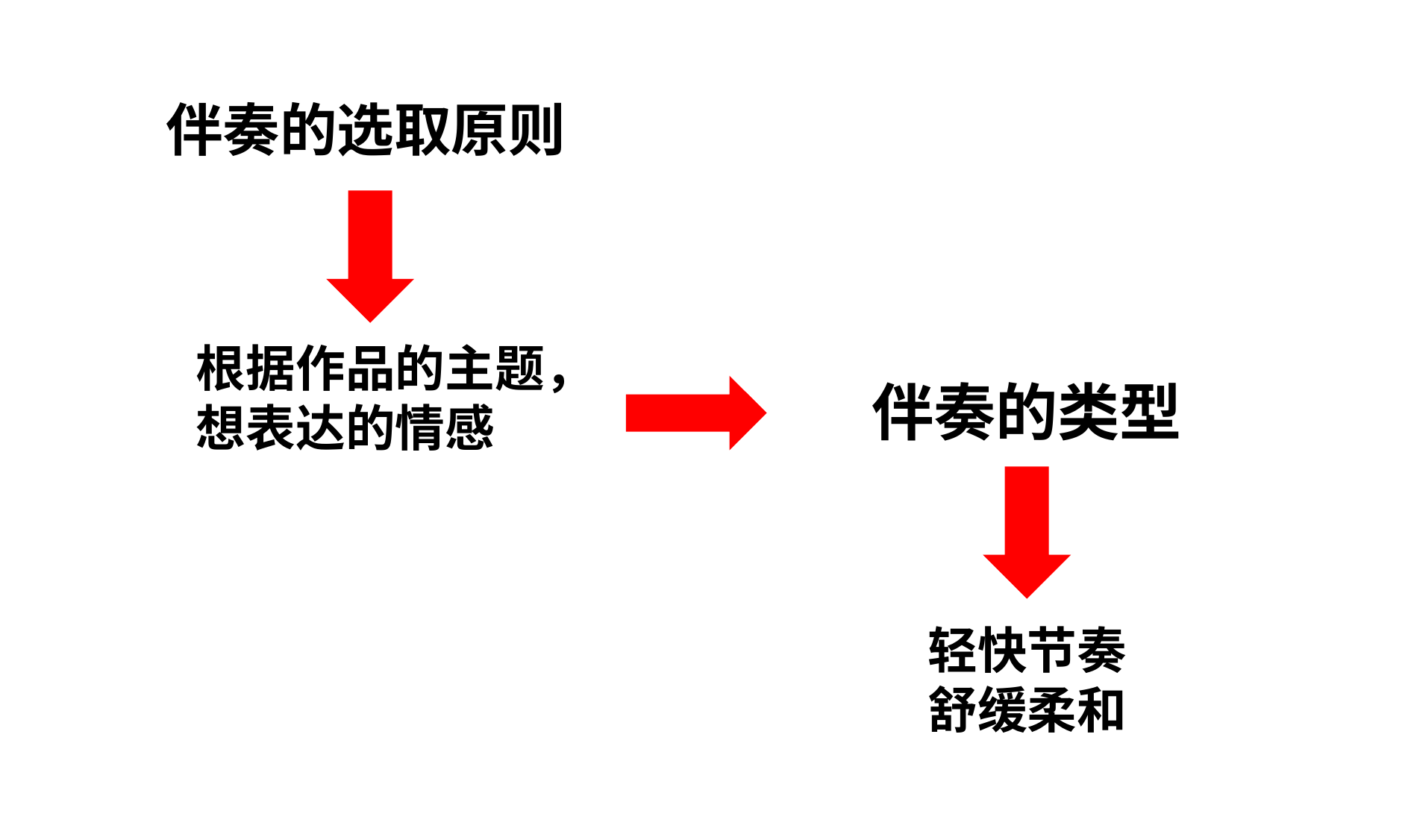

# 伴奏的选取原则

根据作品的主题，想表达的情感
伴奏的类型

轻快节奏
舒缓柔和